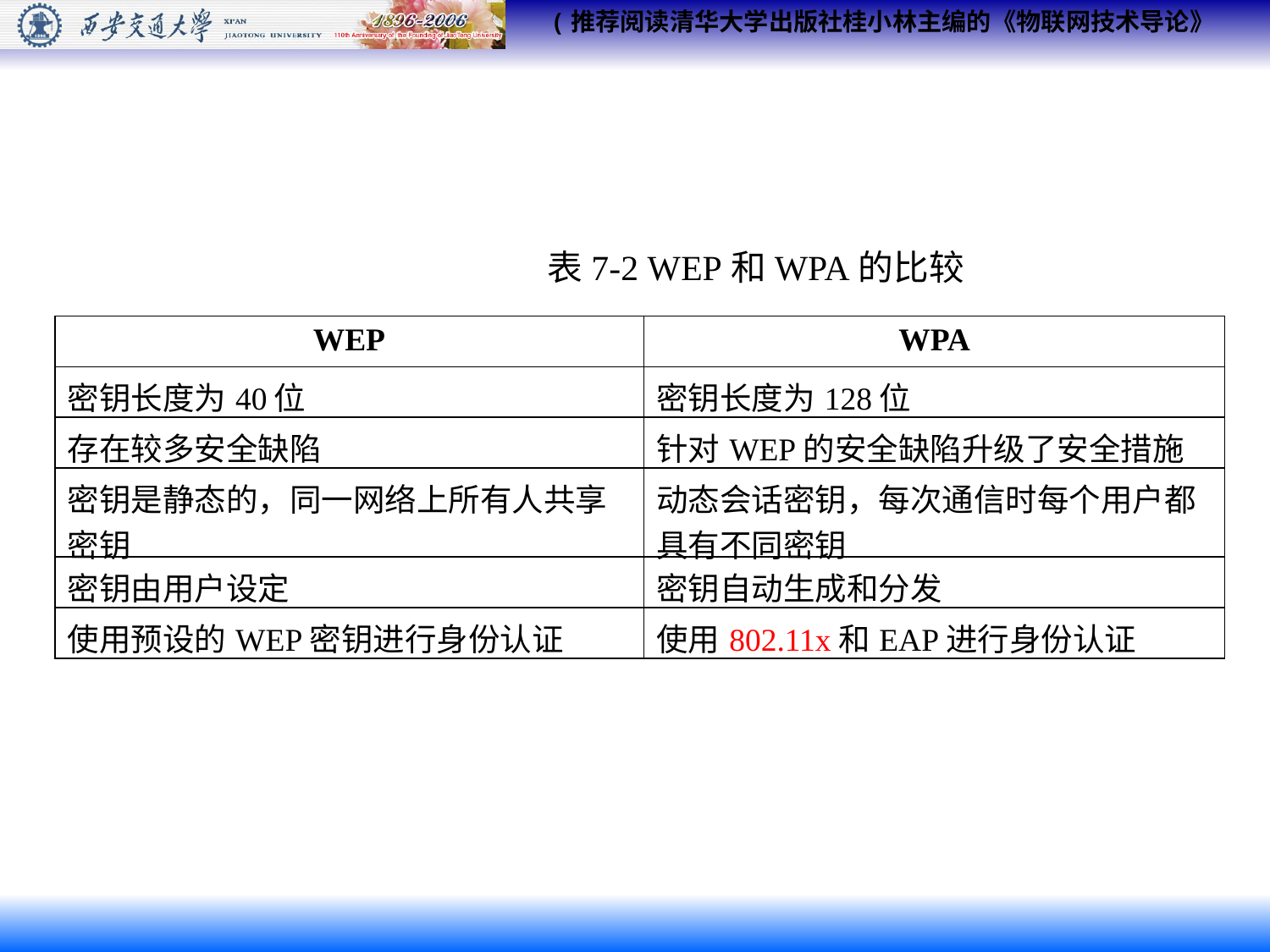

#

表7-2 WEP和WPA的比较

| WEP | WPA |
| --- | --- |
| 密钥长度为40位 | 密钥长度为128位 |
| 存在较多安全缺陷 | 针对WEP的安全缺陷升级了安全措施 |
| 密钥是静态的，同一网络上所有人共享密钥 | 动态会话密钥，每次通信时每个用户都具有不同密钥 |
| 密钥由用户设定 | 密钥自动生成和分发 |
| 使用预设的WEP密钥进行身份认证 | 使用802.11x和EAP进行身份认证 |